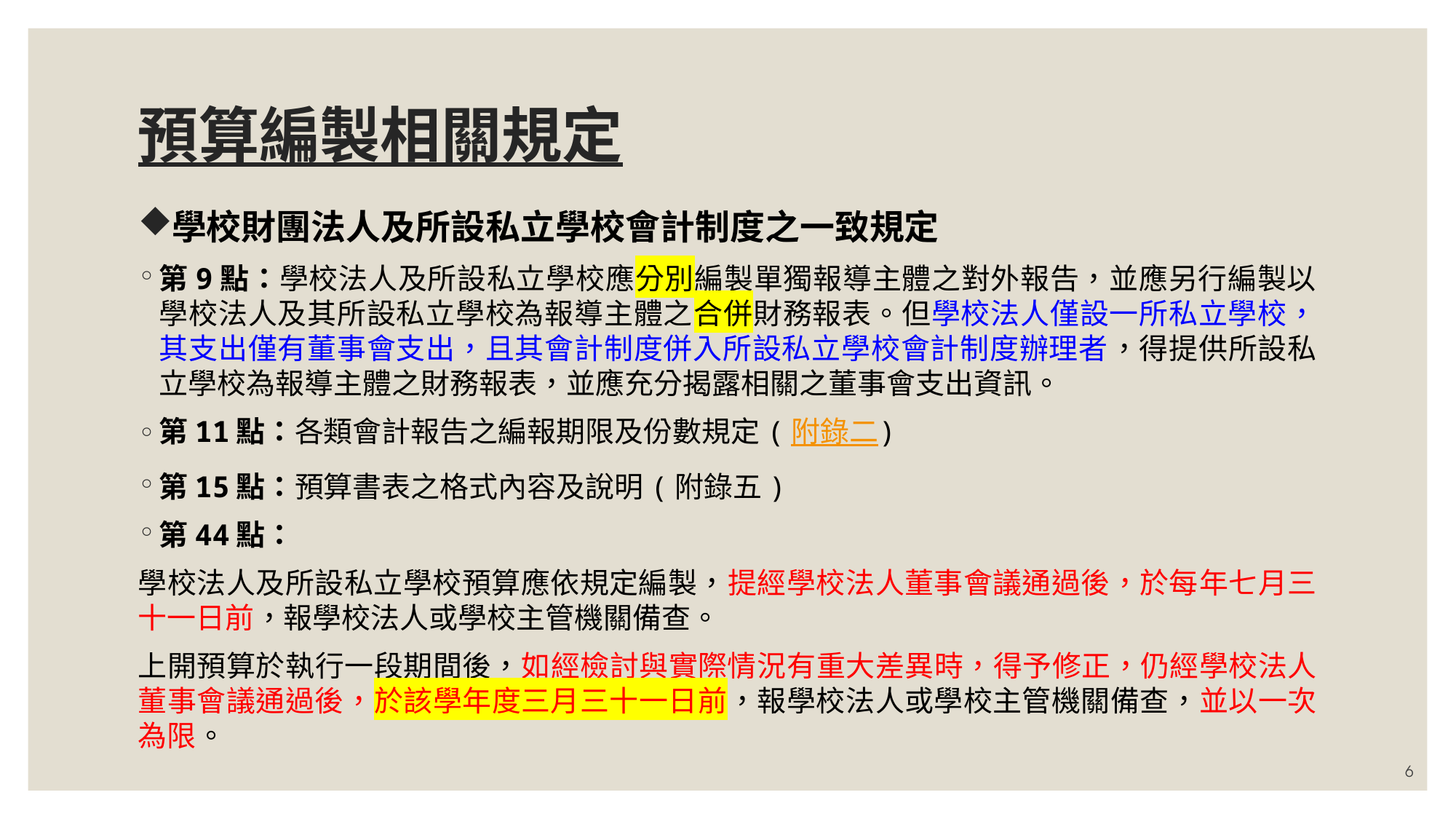

# 預算編製相關規定
學校財團法人及所設私立學校會計制度之一致規定
第9點：學校法人及所設私立學校應分別編製單獨報導主體之對外報告，並應另行編製以學校法人及其所設私立學校為報導主體之合併財務報表。但學校法人僅設一所私立學校，其支出僅有董事會支出，且其會計制度併入所設私立學校會計制度辦理者，得提供所設私立學校為報導主體之財務報表，並應充分揭露相關之董事會支出資訊。
第11點：各類會計報告之編報期限及份數規定(附錄二)
第15點：預算書表之格式內容及說明(附錄五)
第44點：
學校法人及所設私立學校預算應依規定編製，提經學校法人董事會議通過後，於每年七月三十一日前，報學校法人或學校主管機關備查。
上開預算於執行一段期間後，如經檢討與實際情況有重大差異時，得予修正，仍經學校法人董事會議通過後，於該學年度三月三十一日前，報學校法人或學校主管機關備查，並以一次為限。

6